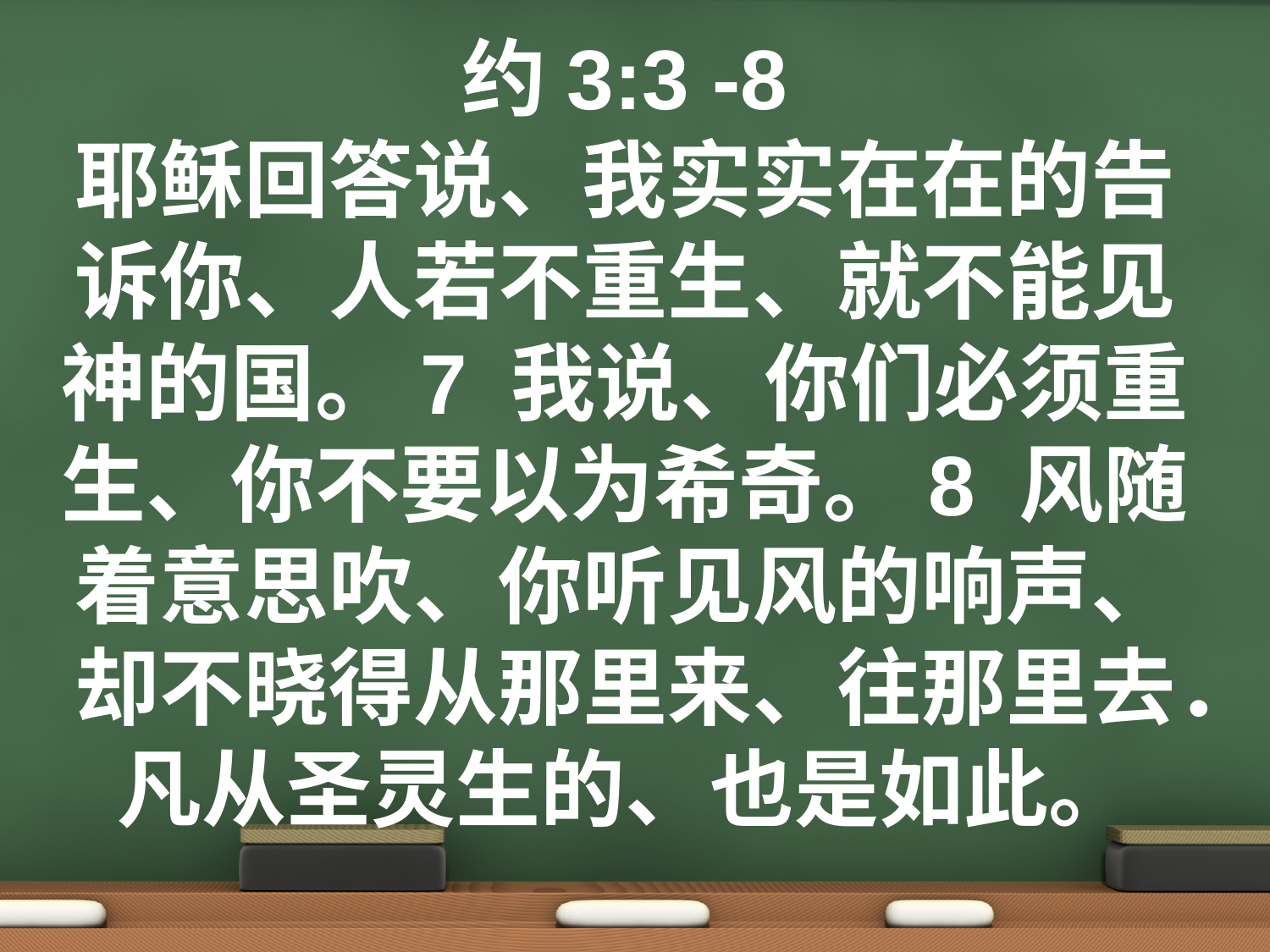

约3:3 -8
耶稣回答说、我实实在在的告诉你、人若不重生、就不能见神的国。7 我说、你们必须重生、你不要以为希奇。8 风随着意思吹、你听见风的响声、却不晓得从那里来、往那里去．凡从圣灵生的、也是如此。